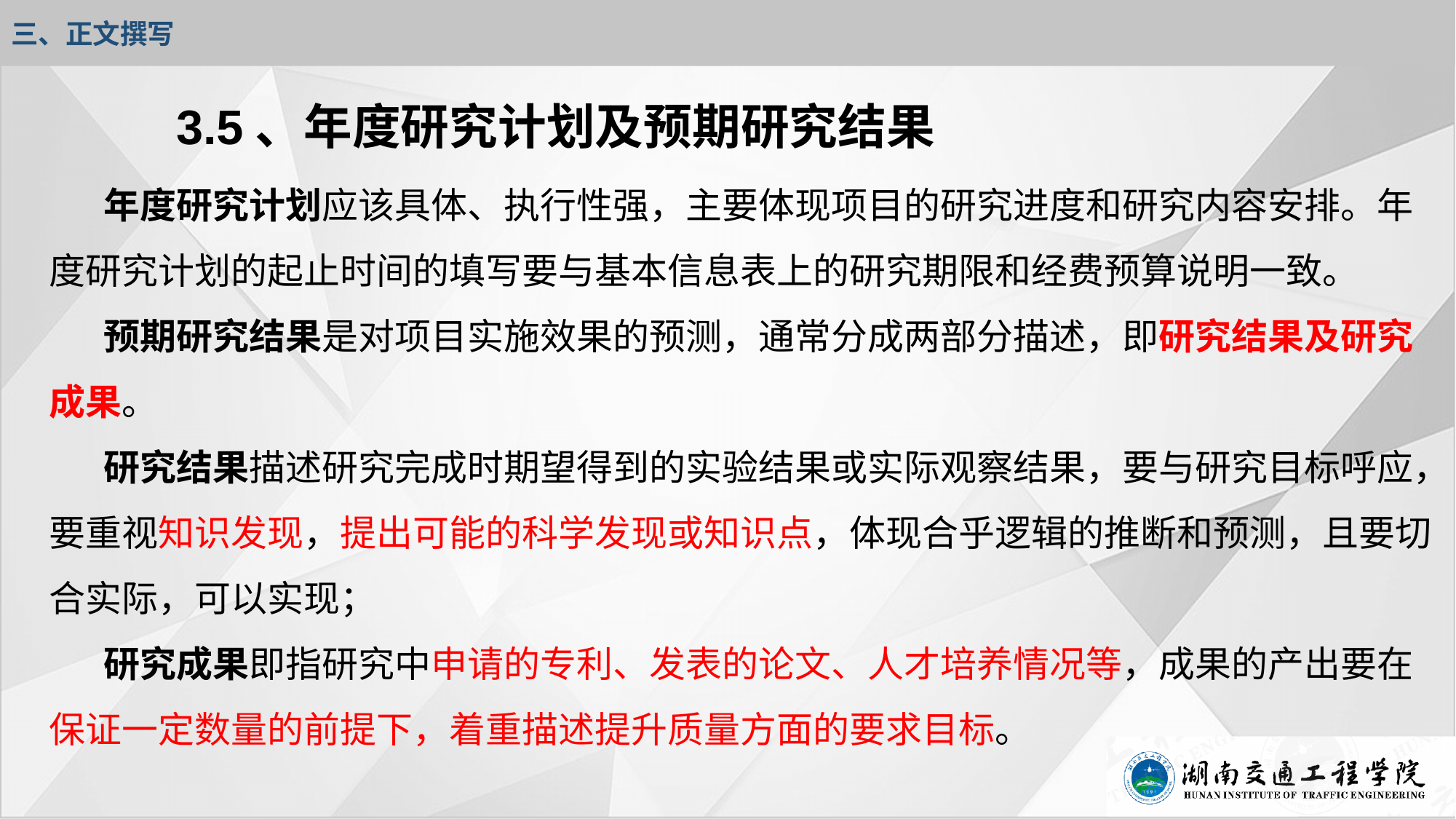

三、正文撰写
# 3.5、年度研究计划及预期研究结果
年度研究计划应该具体、执行性强，主要体现项目的研究进度和研究内容安排。年度研究计划的起止时间的填写要与基本信息表上的研究期限和经费预算说明一致。
预期研究结果是对项目实施效果的预测，通常分成两部分描述，即研究结果及研究成果。
研究结果描述研究完成时期望得到的实验结果或实际观察结果，要与研究目标呼应，要重视知识发现，提出可能的科学发现或知识点，体现合乎逻辑的推断和预测，且要切合实际，可以实现；
研究成果即指研究中申请的专利、发表的论文、人才培养情况等，成果的产出要在保证一定数量的前提下，着重描述提升质量方面的要求目标。